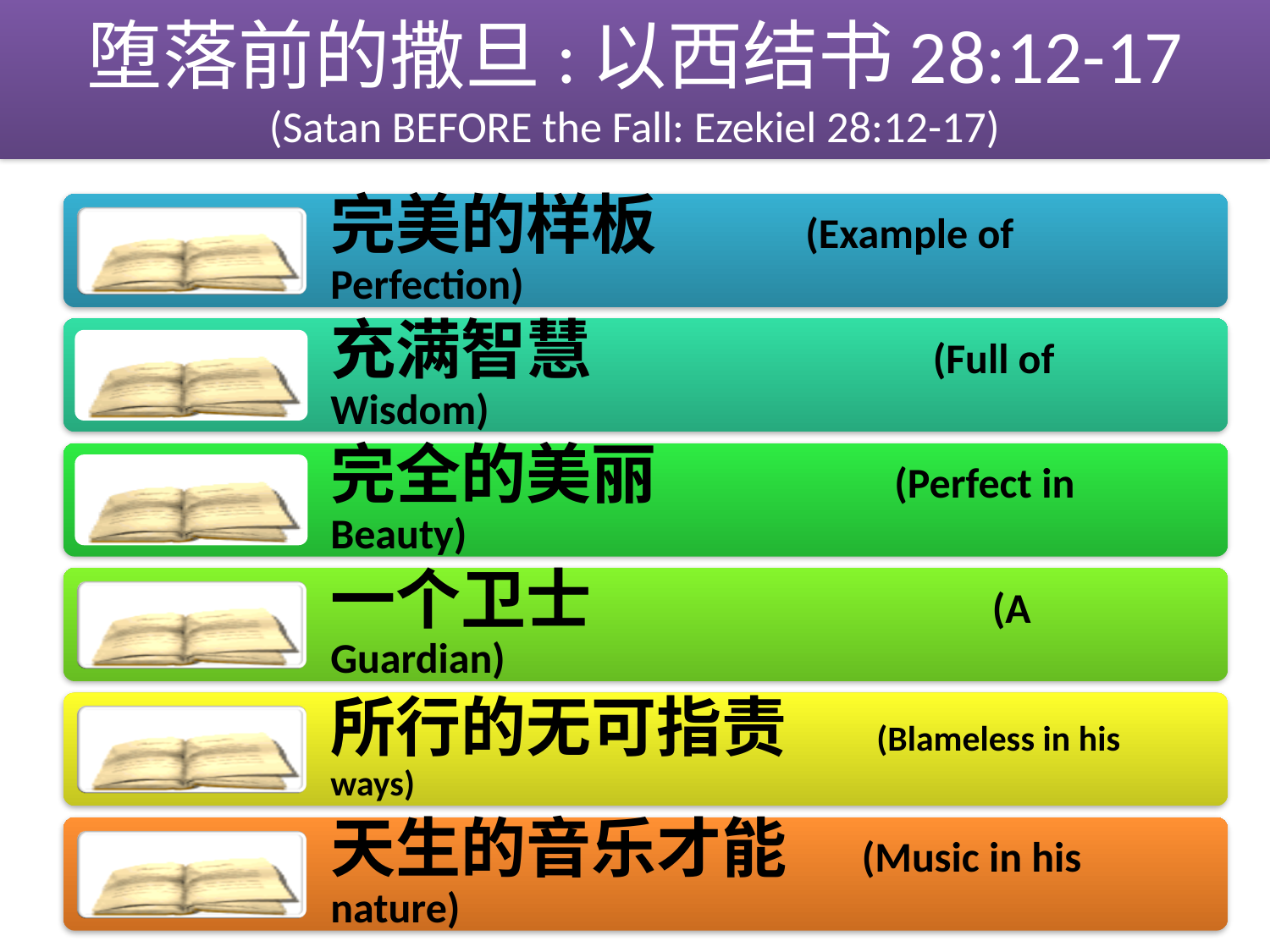

# 堕落前的撒旦:以西结书28:12-17 (Satan BEFORE the Fall: Ezekiel 28:12-17)
完美的样板         (Example of Perfection)
充满智慧                      (Full of Wisdom)
完全的美丽               (Perfect in Beauty)
一个卫士                          (A Guardian)
所行的无可指责     (Blameless in his ways)
天生的音乐才能    (Music in his nature)